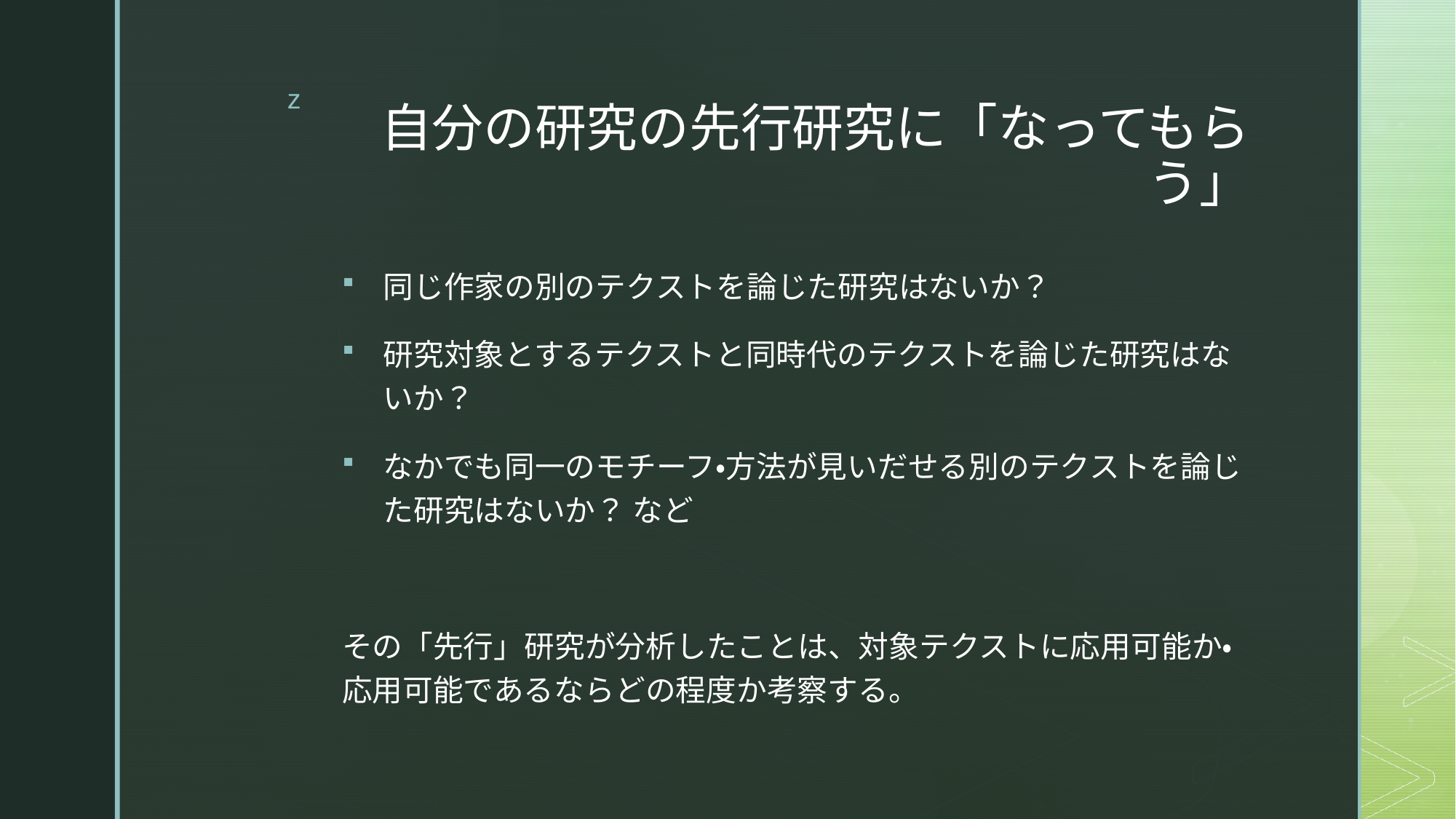

# 自分の研究の先行研究に「なってもらう」
同じ作家の別のテクストを論じた研究はないか？
研究対象とするテクストと同時代のテクストを論じた研究はないか？
なかでも同一のモチーフ・方法が見いだせる別のテクストを論じた研究はないか？ など

その「先行」研究が分析したことは、対象テクストに応用可能か・応用可能であるならどの程度か考察する。